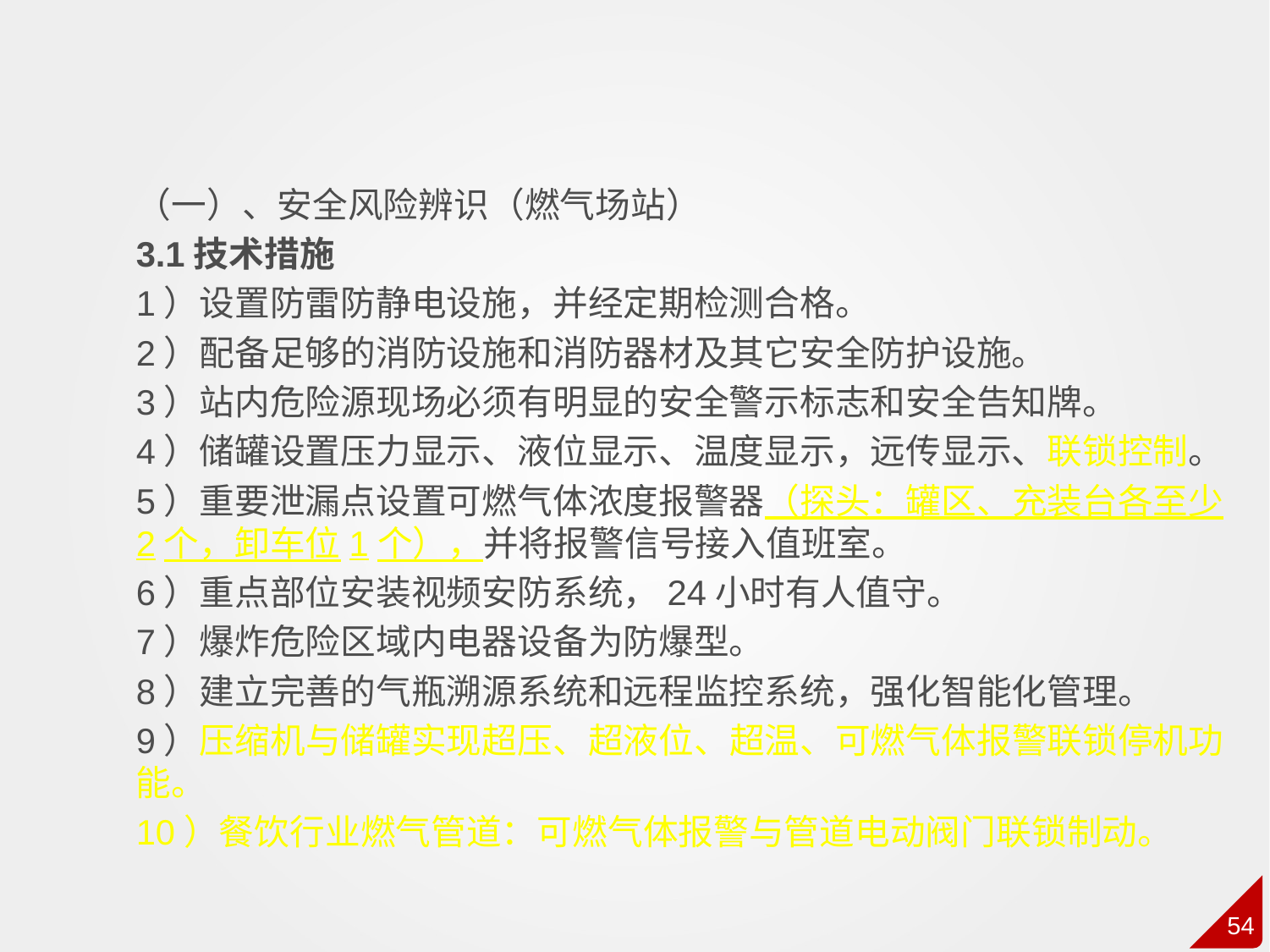

（一）、安全风险辨识（燃气场站）
3.1技术措施
1）设置防雷防静电设施，并经定期检测合格。
2）配备足够的消防设施和消防器材及其它安全防护设施。
3）站内危险源现场必须有明显的安全警示标志和安全告知牌。
4）储罐设置压力显示、液位显示、温度显示，远传显示、联锁控制。
5）重要泄漏点设置可燃气体浓度报警器（探头：罐区、充装台各至少2个，卸车位1个），并将报警信号接入值班室。
6）重点部位安装视频安防系统，24小时有人值守。
7）爆炸危险区域内电器设备为防爆型。
8）建立完善的气瓶溯源系统和远程监控系统，强化智能化管理。
9）压缩机与储罐实现超压、超液位、超温、可燃气体报警联锁停机功能。
10）餐饮行业燃气管道：可燃气体报警与管道电动阀门联锁制动。